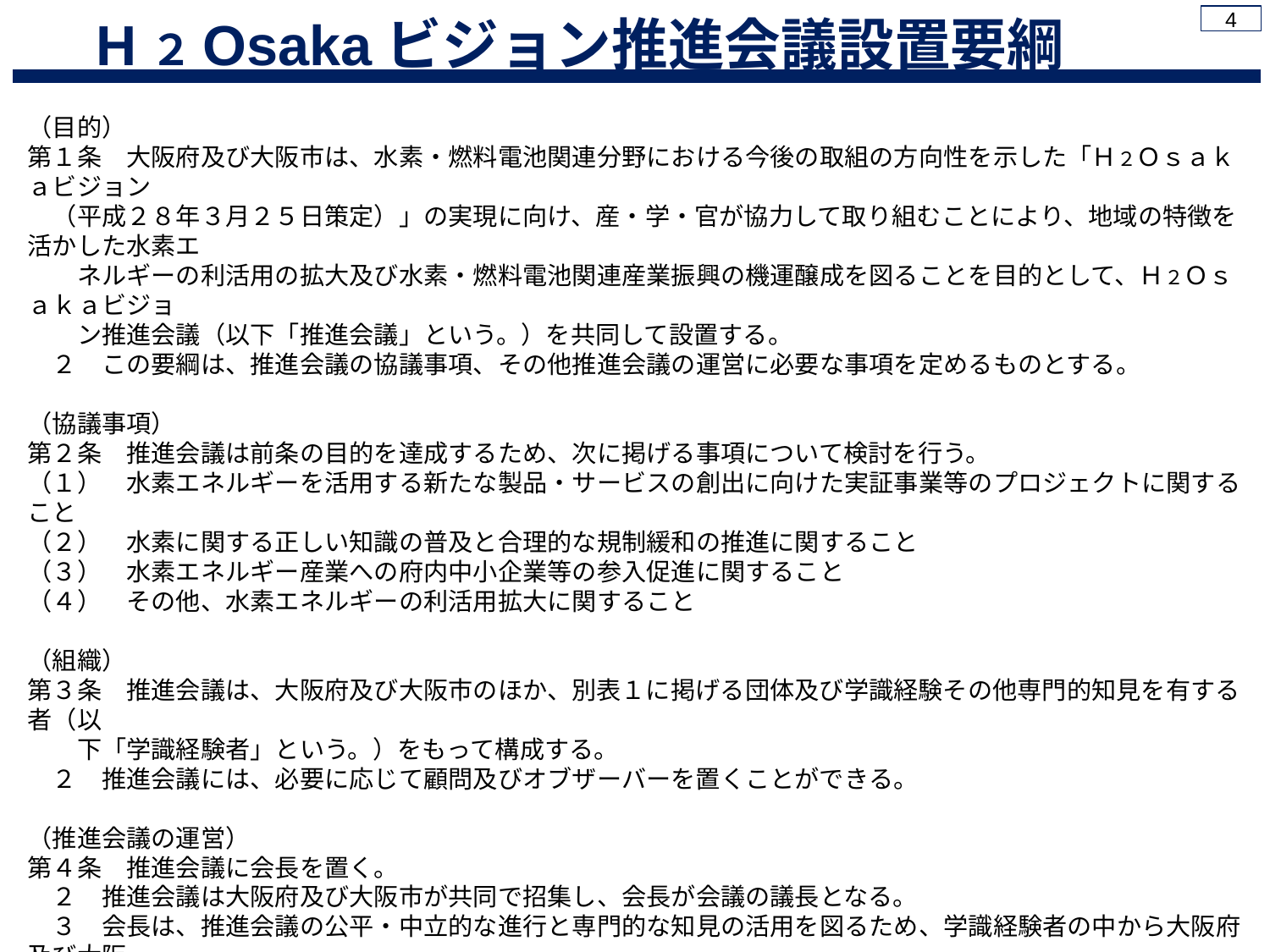

H２Osakaビジョン推進会議設置要綱
4
（目的）
第１条　大阪府及び大阪市は、水素・燃料電池関連分野における今後の取組の方向性を示した「Ｈ２Ｏｓａｋａビジョン
　（平成２８年３月２５日策定）」の実現に向け、産・学・官が協力して取り組むことにより、地域の特徴を活かした水素エ
　　ネルギーの利活用の拡大及び水素・燃料電池関連産業振興の機運醸成を図ることを目的として、Ｈ２Ｏｓａｋａビジョ
　　ン推進会議（以下「推進会議」という。）を共同して設置する。
　２　この要綱は、推進会議の協議事項、その他推進会議の運営に必要な事項を定めるものとする。

（協議事項）
第２条　推進会議は前条の目的を達成するため、次に掲げる事項について検討を行う。
（１）　水素エネルギーを活用する新たな製品・サービスの創出に向けた実証事業等のプロジェクトに関すること
（２）　水素に関する正しい知識の普及と合理的な規制緩和の推進に関すること
（３）　水素エネルギー産業への府内中小企業等の参入促進に関すること
（４）　その他、水素エネルギーの利活用拡大に関すること

（組織）
第３条　推進会議は、大阪府及び大阪市のほか、別表１に掲げる団体及び学識経験その他専門的知見を有する者（以
　　下「学識経験者」という。）をもって構成する。
　２　推進会議には、必要に応じて顧問及びオブザーバーを置くことができる。

（推進会議の運営）
第４条　推進会議に会長を置く。
　２　推進会議は大阪府及び大阪市が共同で招集し、会長が会議の議長となる。
　３　会長は、推進会議の公平・中立的な進行と専門的な知見の活用を図るため、学識経験者の中から大阪府及び大阪
　　市が共同して指名する者をもって充てる。
　４　会長は、必要に応じて推進会議に構成団体に所属する者以外の者の出席を求め、その意見を聴取することができる。
　５　会長に事故があるとき又は会長が欠けたときは、構成団体に所属する者の中から会長が予め指名する者がその職務を代
　　理する。